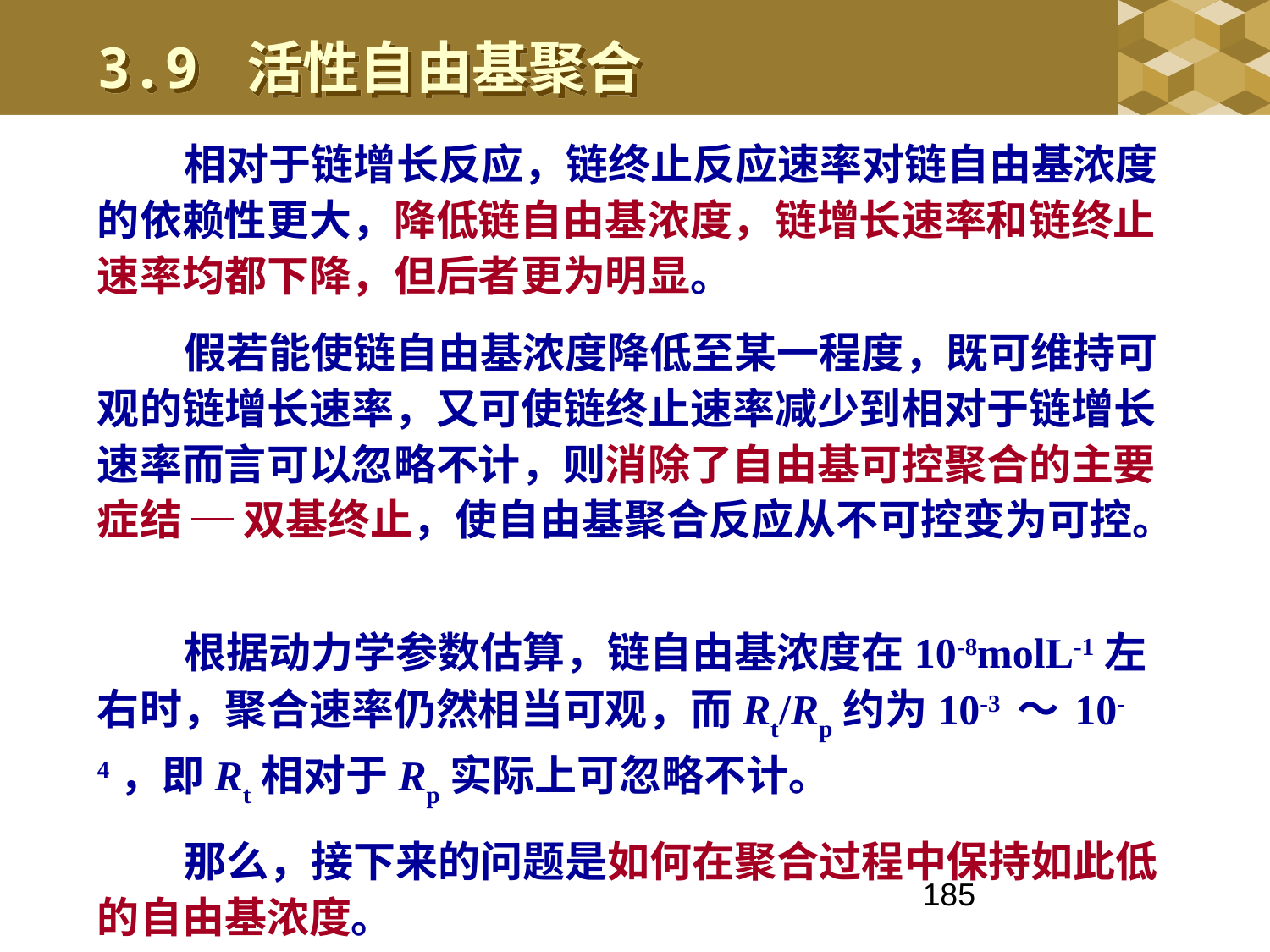

3.9 活性自由基聚合
相对于链增长反应，链终止反应速率对链自由基浓度的依赖性更大，降低链自由基浓度，链增长速率和链终止速率均都下降，但后者更为明显。
假若能使链自由基浓度降低至某一程度，既可维持可观的链增长速率，又可使链终止速率减少到相对于链增长速率而言可以忽略不计，则消除了自由基可控聚合的主要症结 ─ 双基终止，使自由基聚合反应从不可控变为可控。
根据动力学参数估算，链自由基浓度在10-8molL-1左右时，聚合速率仍然相当可观，而Rt/Rp约为10-3 ～ 10-4，即Rt相对于Rp实际上可忽略不计。
那么，接下来的问题是如何在聚合过程中保持如此低的自由基浓度。
185